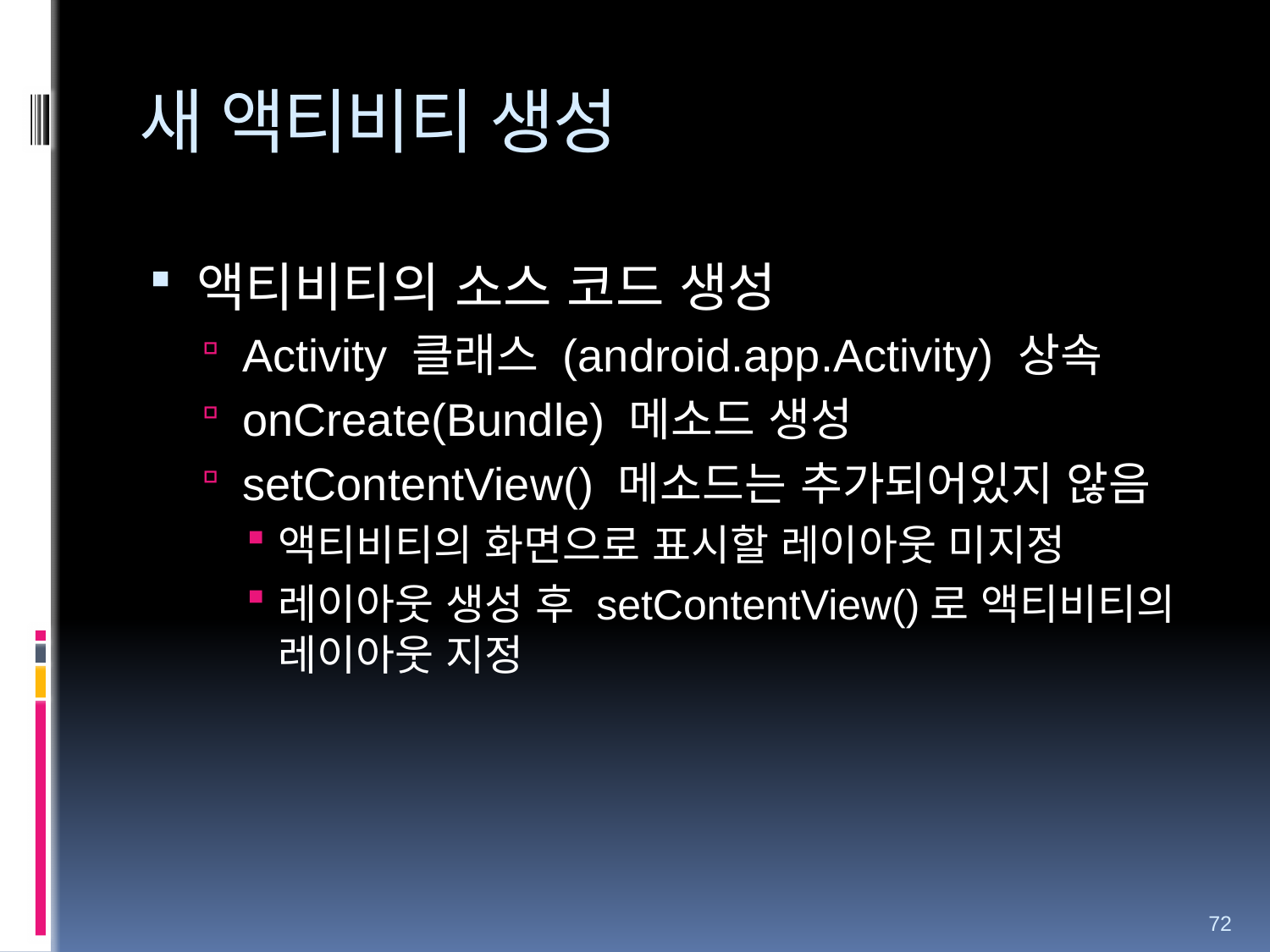

# 새 액티비티 생성
액티비티의 소스 코드 생성
Activity 클래스 (android.app.Activity) 상속
onCreate(Bundle) 메소드 생성
setContentView() 메소드는 추가되어있지 않음
액티비티의 화면으로 표시할 레이아웃 미지정
레이아웃 생성 후 setContentView()로 액티비티의 레이아웃 지정

72